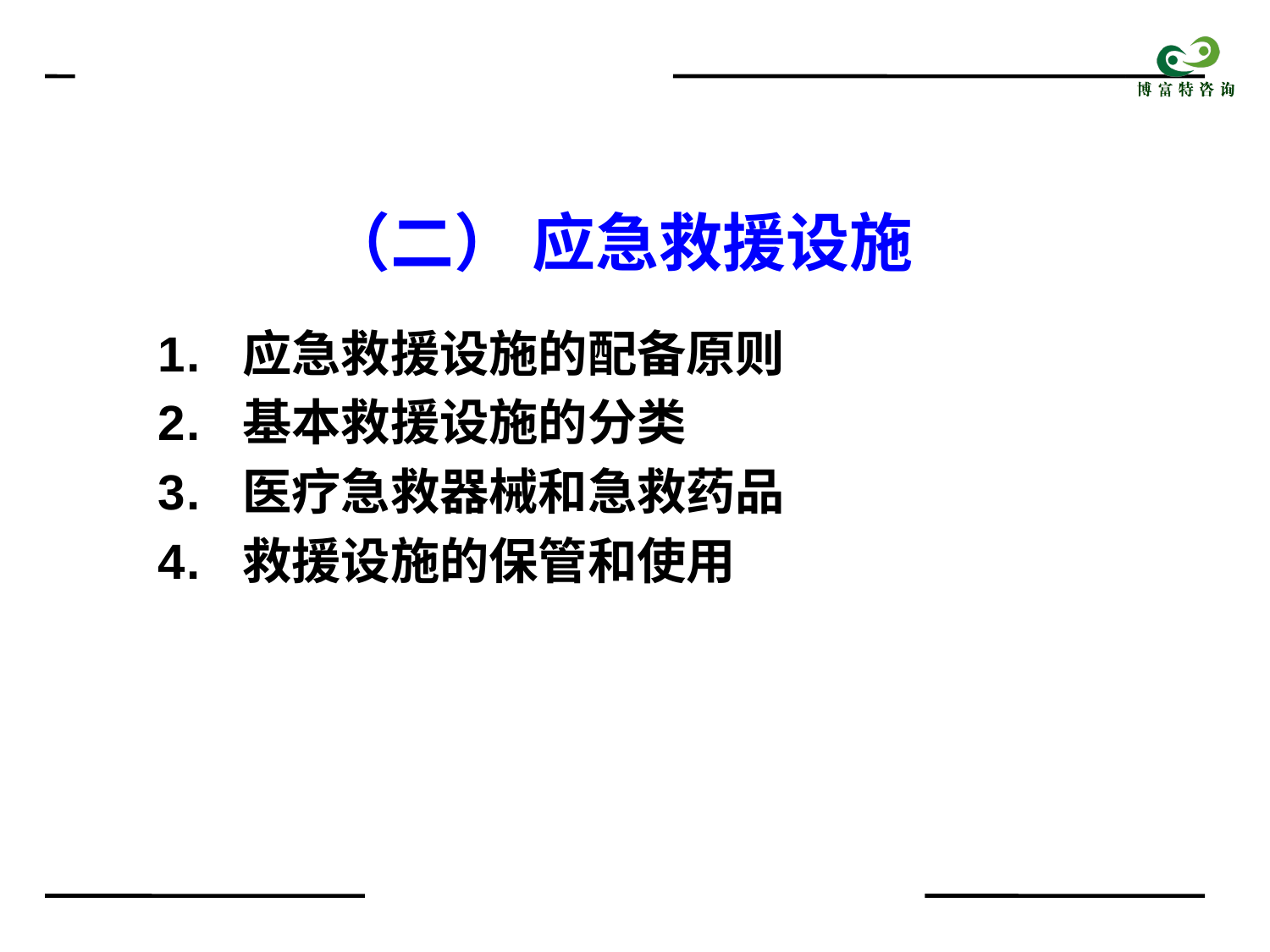

（二） 应急救援设施
应急救援设施的配备原则
基本救援设施的分类
医疗急救器械和急救药品
救援设施的保管和使用